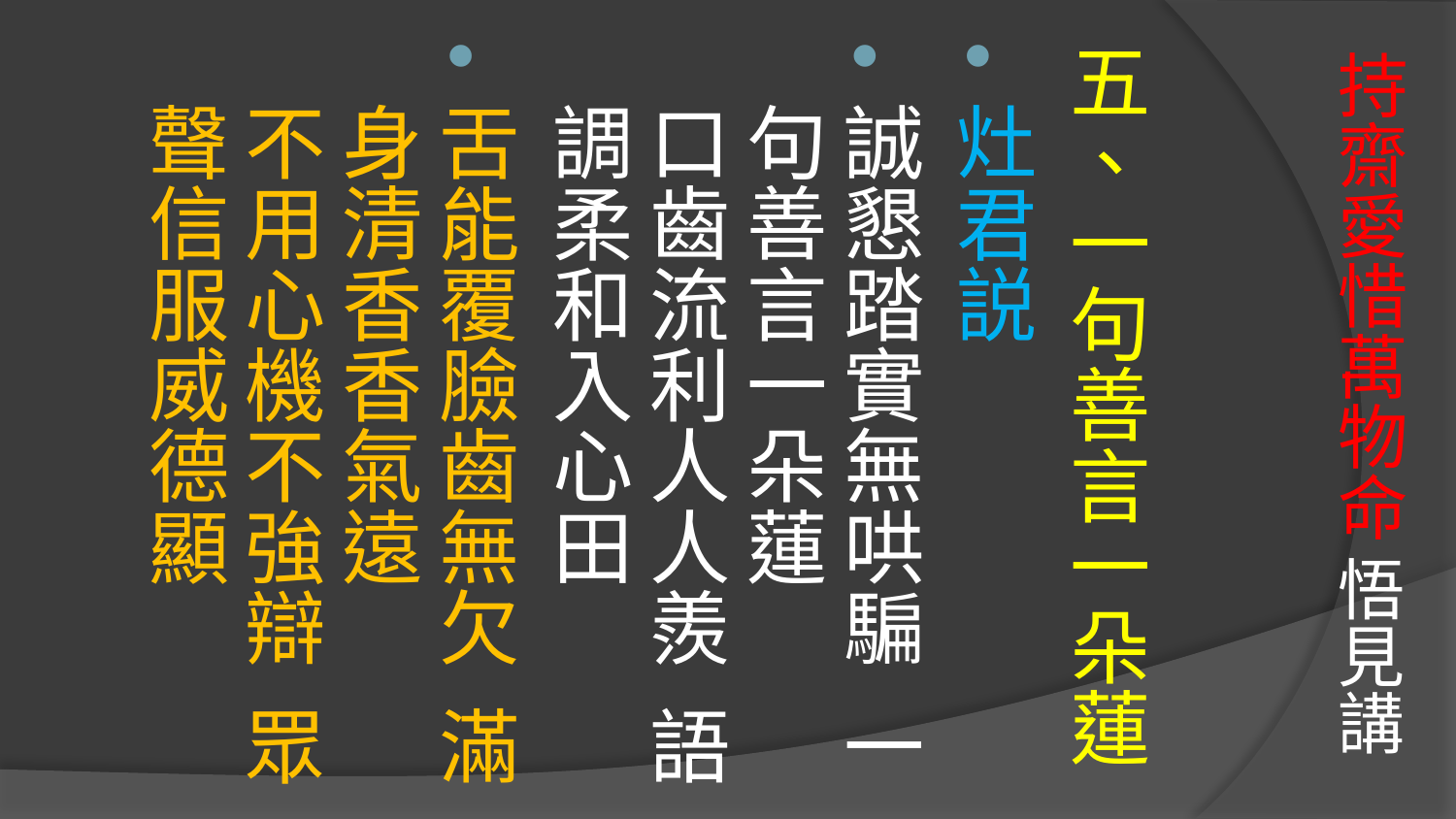

# 持齋愛惜萬物命 悟見講
五、一句善言一朵蓮
灶君説
誠懇踏實無哄騙  一句善言一朵蓮
口齒流利人人羨  語調柔和入心田
舌能覆臉齒無欠  滿身清香香氣遠
不用心機不強辯  眾聲信服威德顯